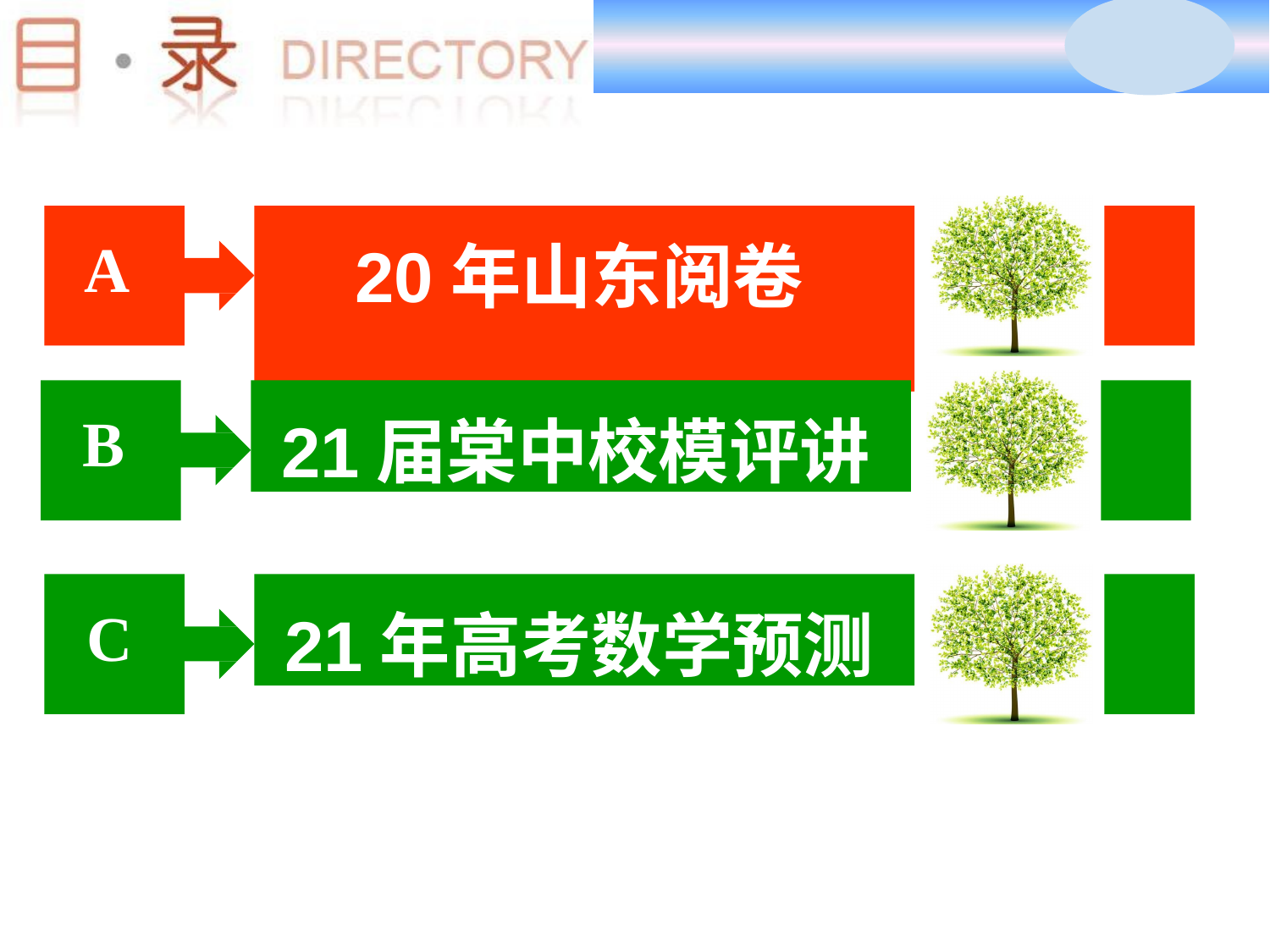

# 20年山东阅卷

A

21届棠中校模评讲

B

21年高考数学预测

C